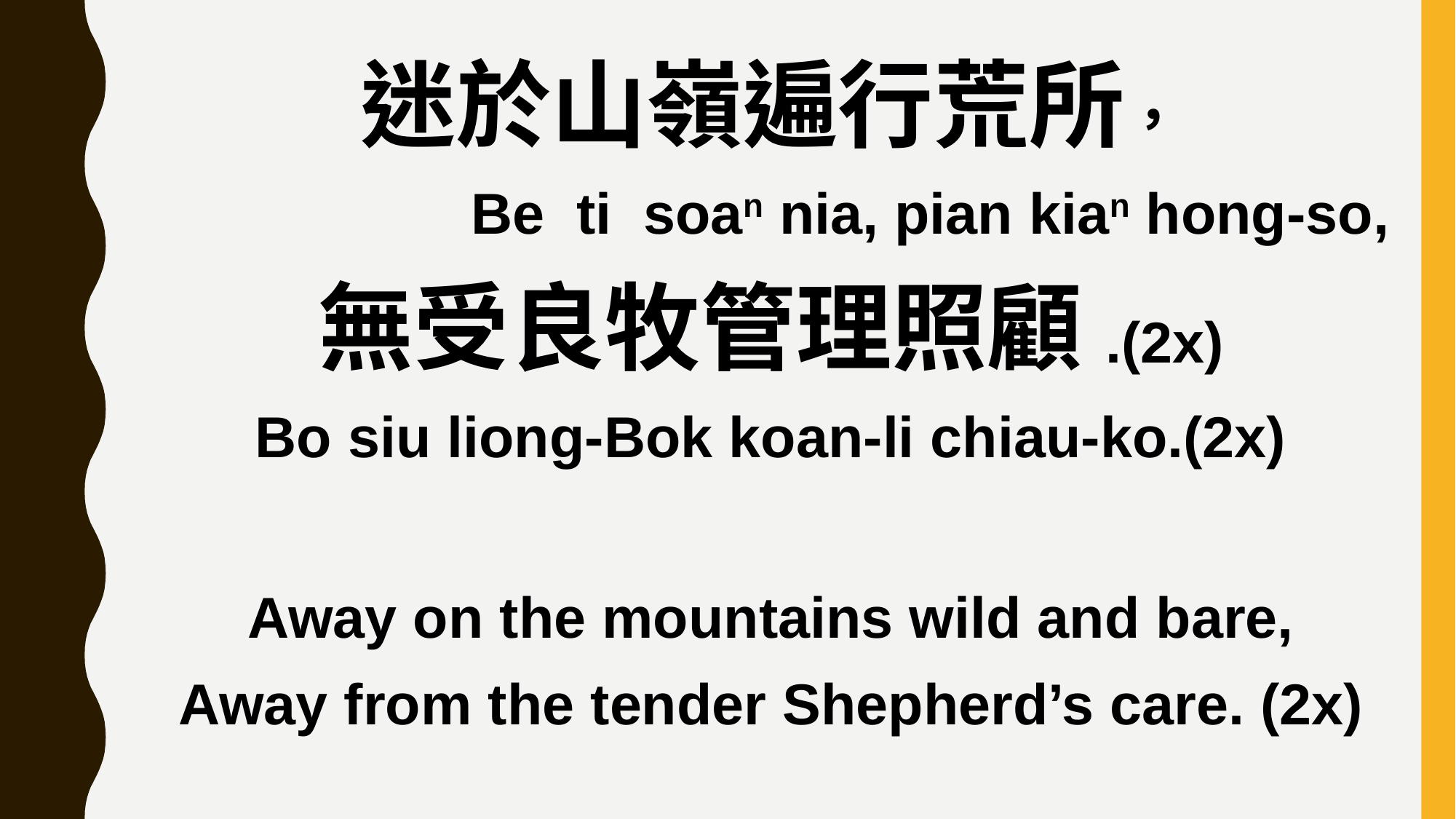

迷於山嶺遍行荒所，
                     Be  ti  soan nia, pian kian hong-so,
無受良牧管理照顧.(2x)
Bo siu liong-Bok koan-li chiau-ko.(2x)

Away on the mountains wild and bare,
Away from the tender Shepherd’s care. (2x)